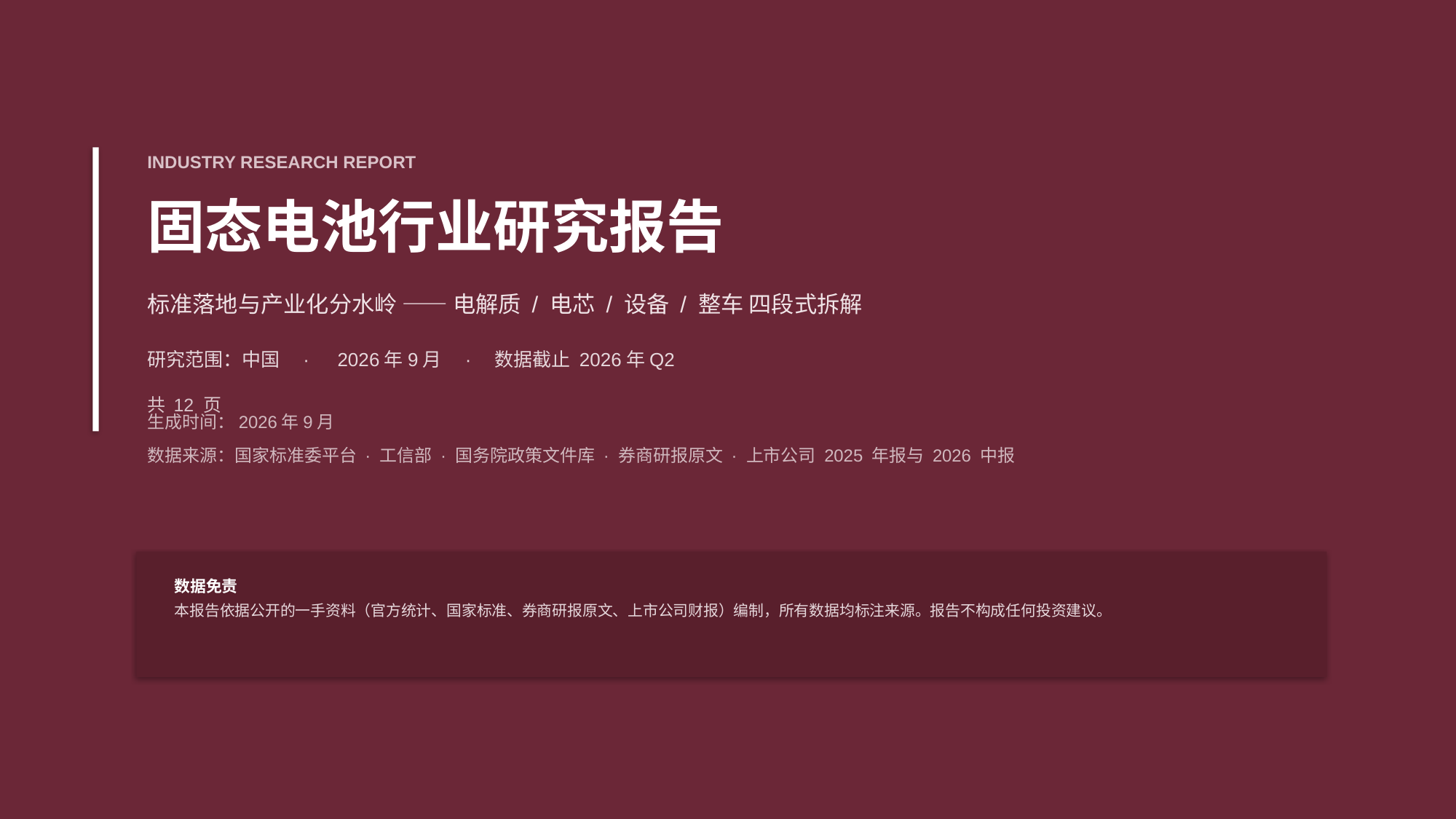

INDUSTRY RESEARCH REPORT

固态电池行业研究报告
标准落地与产业化分水岭 —— 电解质 / 电芯 / 设备 / 整车 四段式拆解
研究范围：中国　·　2026年9月　·　数据截止 2026年Q2
共 12 页
生成时间：2026年9月
数据来源：国家标准委平台 · 工信部 · 国务院政策文件库 · 券商研报原文 · 上市公司 2025 年报与 2026 中报

数据免责
本报告依据公开的一手资料（官方统计、国家标准、券商研报原文、上市公司财报）编制，所有数据均标注来源。报告不构成任何投资建议。